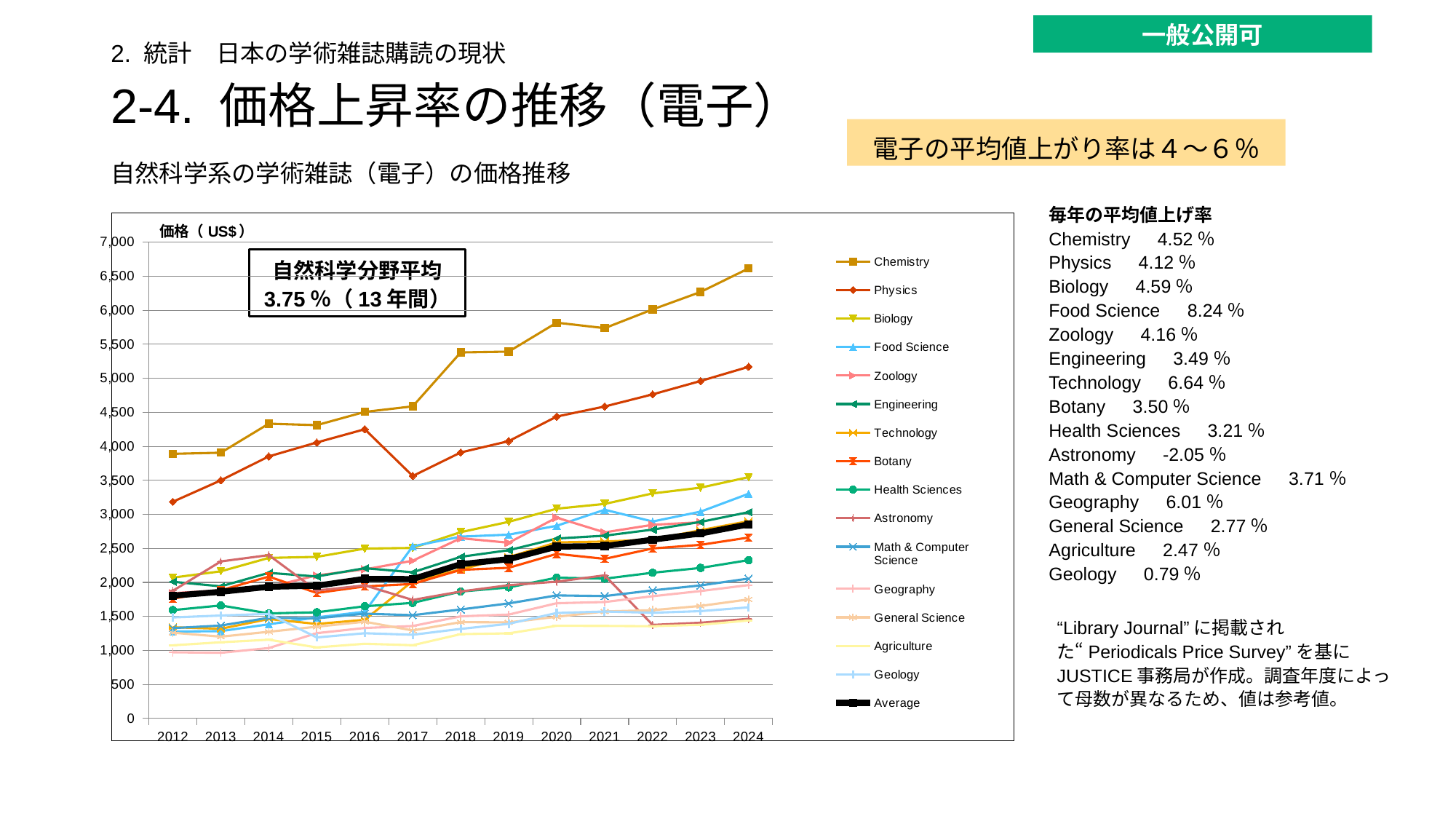

一般公開可
2. 統計　日本の学術雑誌購読の現状
# 2-4. 価格上昇率の推移（電子）
電子の平均値上がり率は４～６％
自然科学系の学術雑誌（電子）の価格推移
毎年の平均値上げ率
Chemistry　4.52％
Physics　4.12％
Biology　4.59％
Food Science　8.24％
Zoology　4.16％
Engineering　3.49％
Technology　6.64％
Botany　3.50％
Health Sciences　3.21％
Astronomy　-2.05％
Math & Computer Science　3.71％
Geography　6.01％
General Science　2.77％
Agriculture　2.47％
Geology　0.79％

[unsupported chart]

自然科学分野平均
3.75％（13年間）

“Library Journal”に掲載された“Periodicals Price Survey”を基にJUSTICE事務局が作成。調査年度によって母数が異なるため、値は参考値。